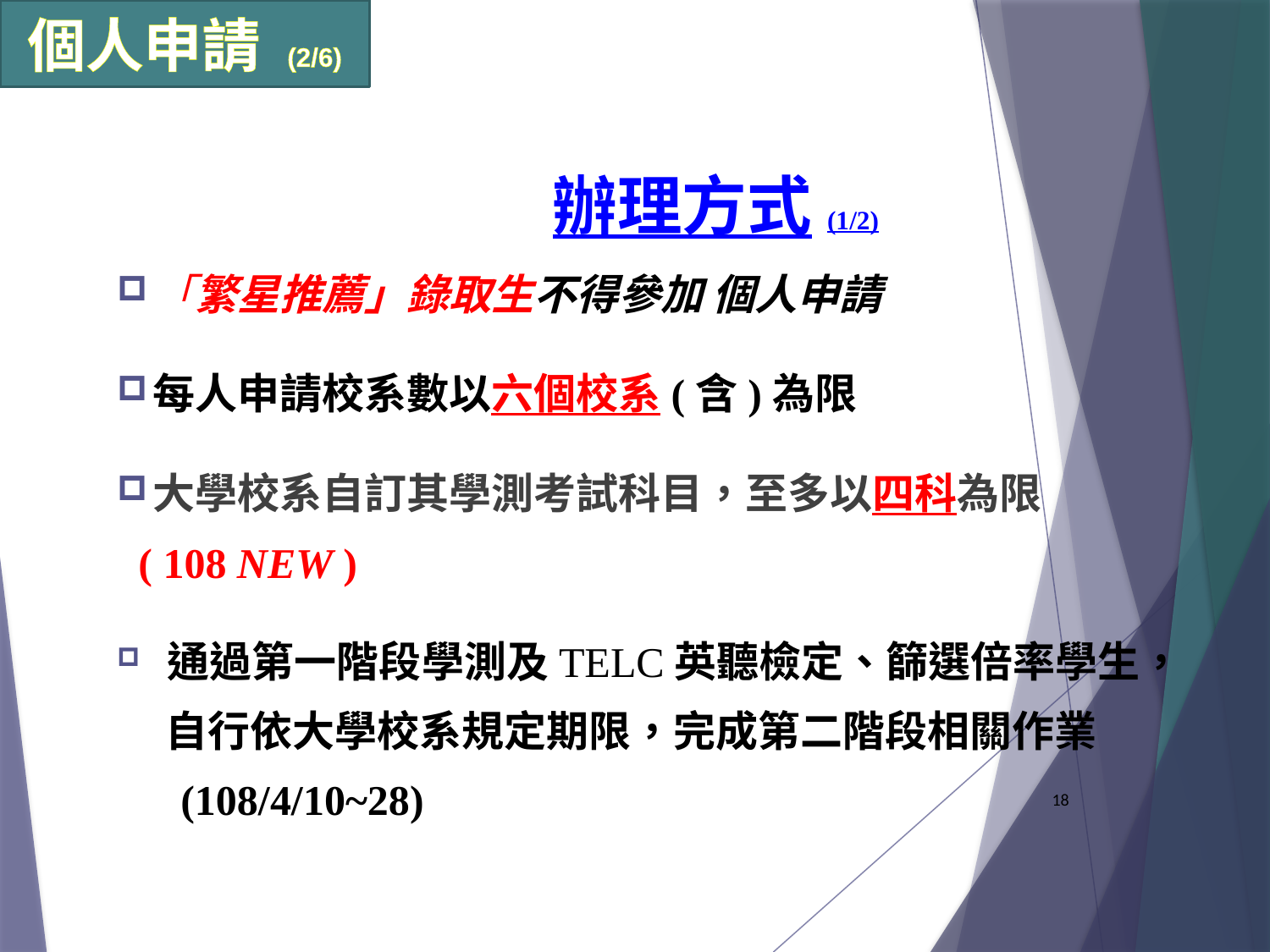

個人申請 (2/6)
# 辦理方式(1/2)
「繁星推薦」錄取生不得參加 個人申請

每人申請校系數以六個校系(含)為限

大學校系自訂其學測考試科目，至多以四科為限
  ( 108 NEW )

 通過第一階段學測及TELC英聽檢定、篩選倍率學生，
    自行依大學校系規定期限，完成第二階段相關作業
      (108/4/10~28)
18